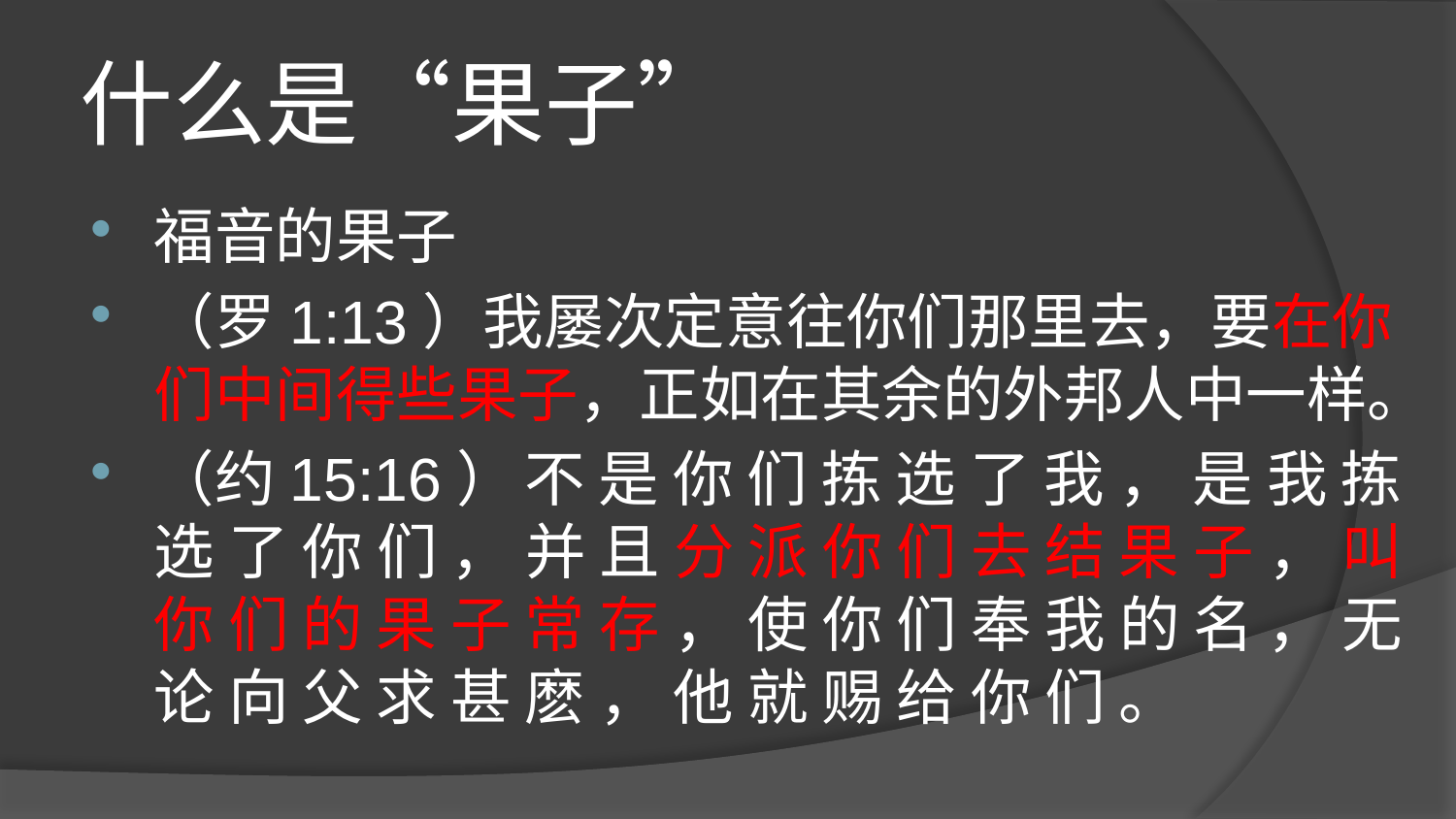

# 什么是“果子”
福音的果子
（罗1:13）我屡次定意往你们那里去，要在你们中间得些果子，正如在其余的外邦人中一样。
（约15:16） 不 是 你 们 拣 选 了 我 ， 是 我 拣 选 了 你 们 ， 并 且 分 派 你 们 去 结 果 子 ， 叫 你 们 的 果 子 常 存 ， 使 你 们 奉 我 的 名 ， 无 论 向 父 求 甚 麽 ， 他 就 赐 给 你 们 。